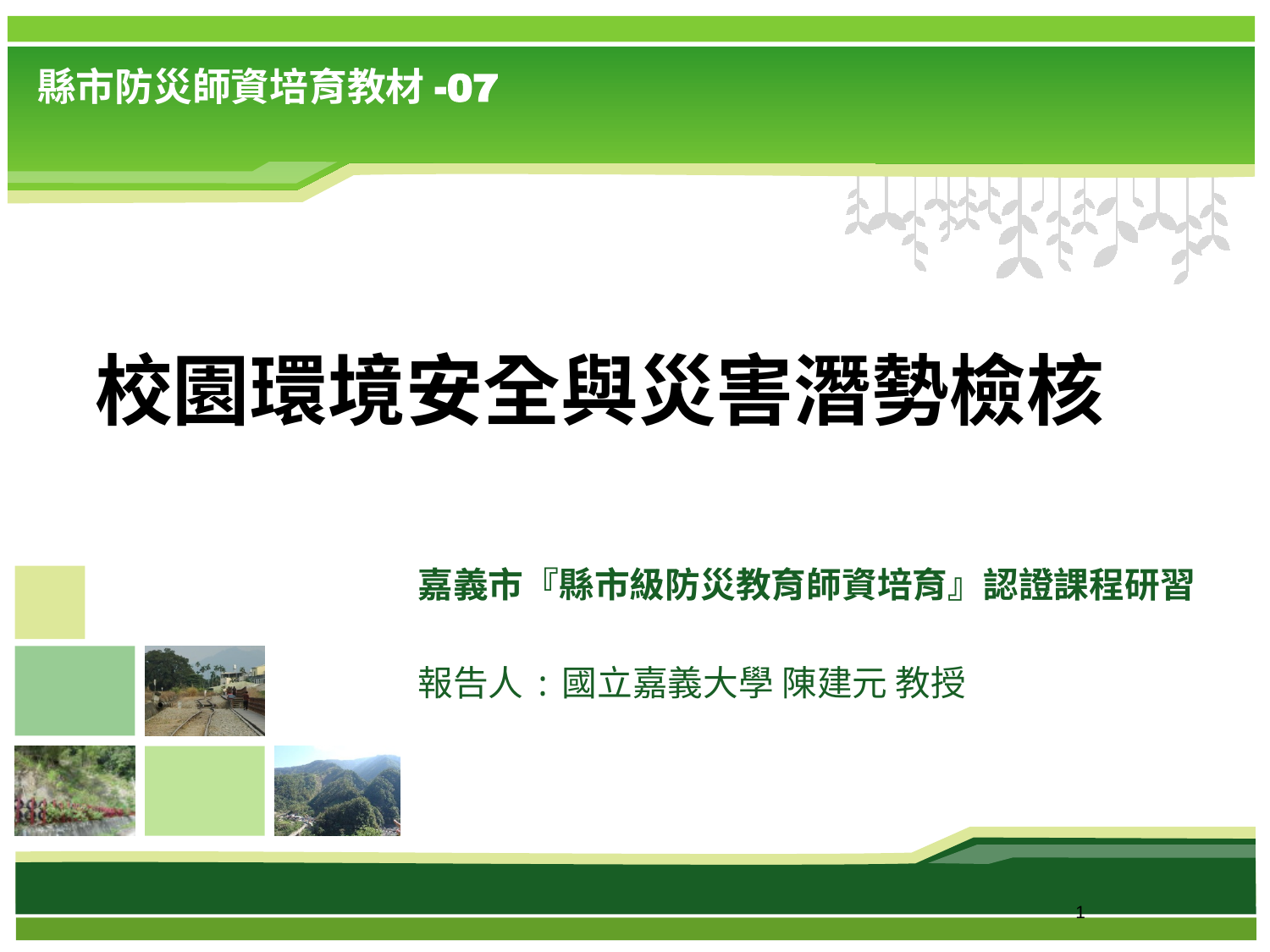

# 校園環境安全與災害潛勢檢核
嘉義市『縣市級防災教育師資培育』認證課程研習

報告人:國立嘉義大學 陳建元 教授
1